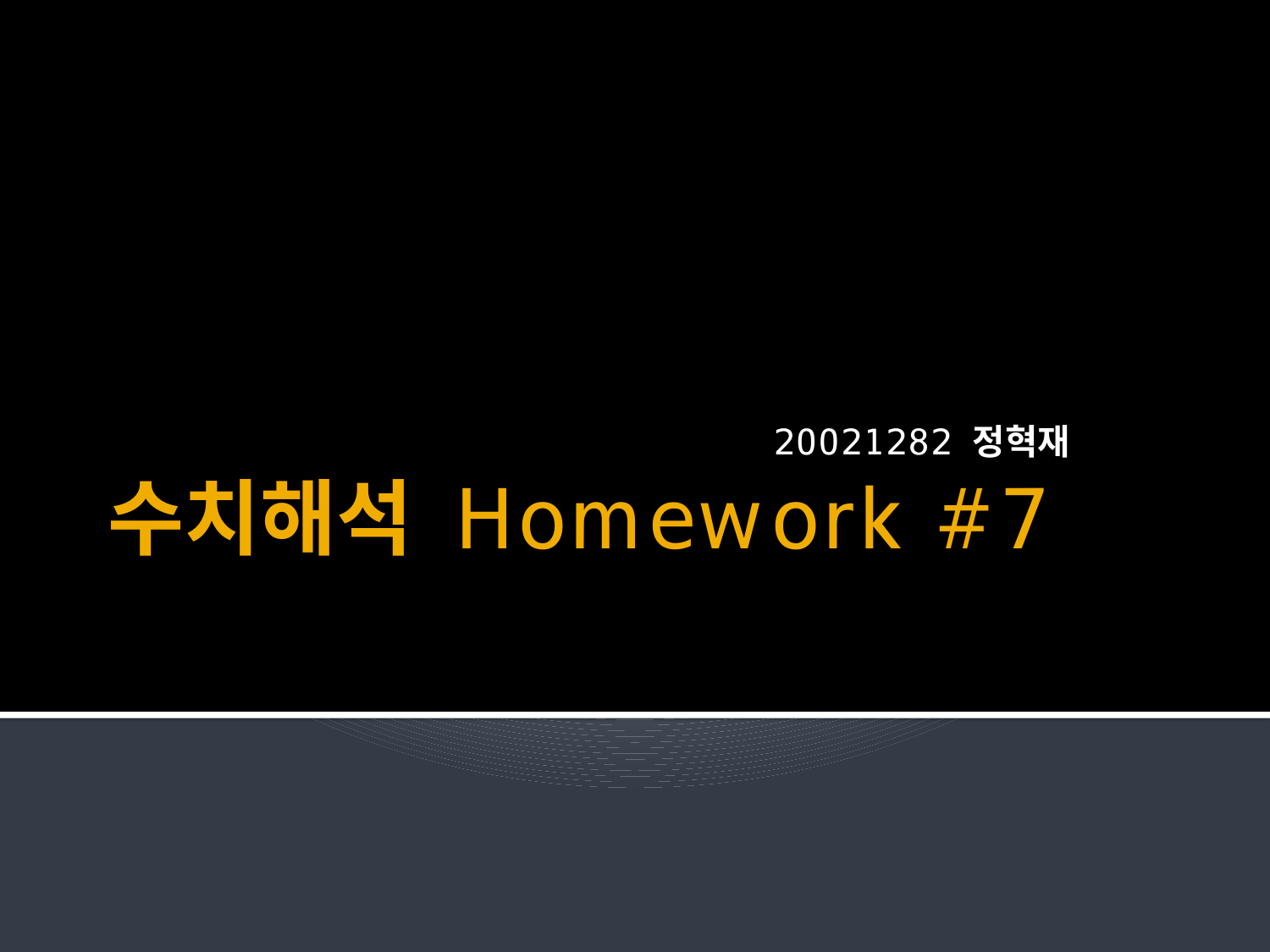

20021282 정혁재 ㅁㅁㅁㅁ
# 수치해석 Homework #7